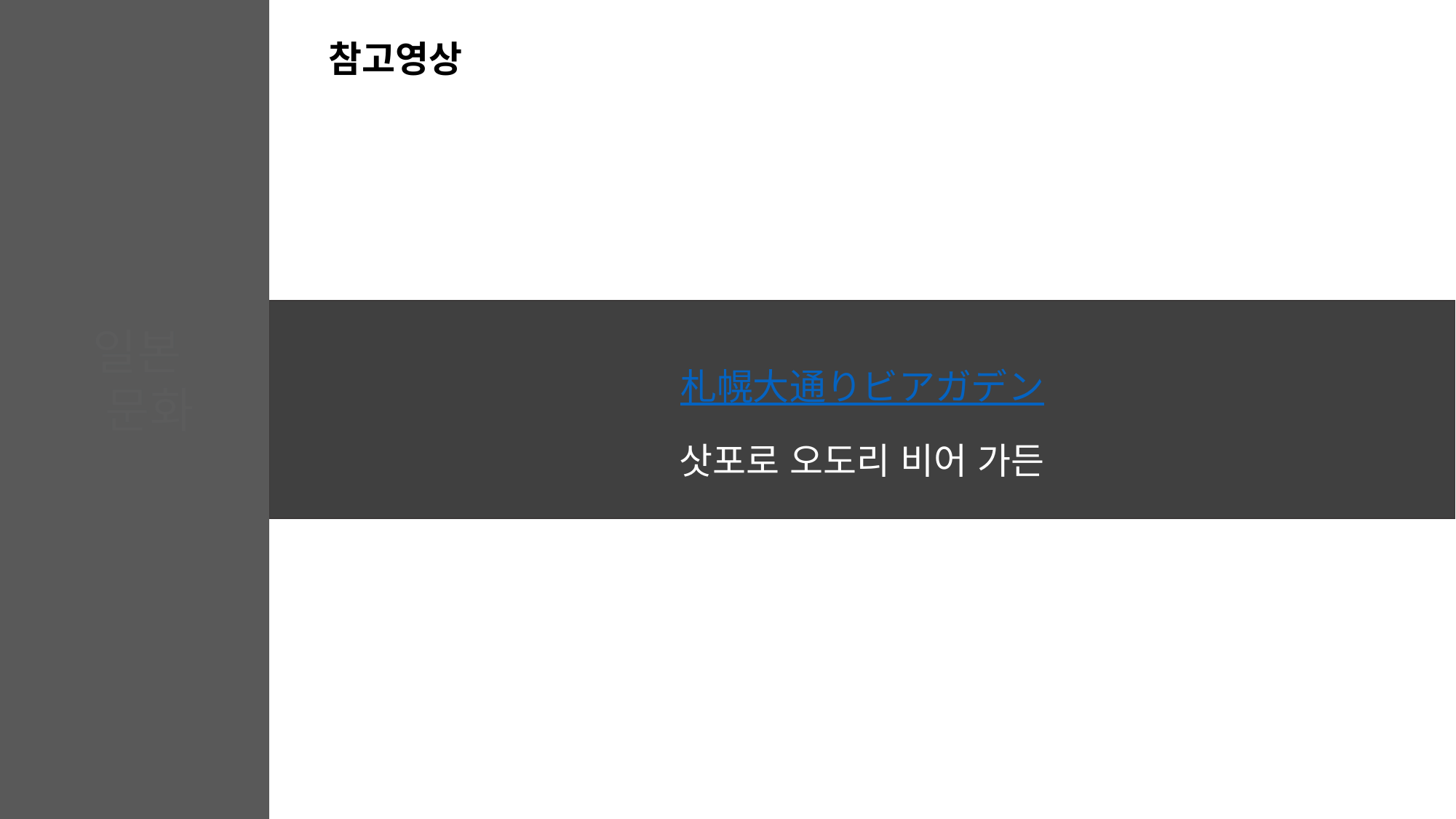

참고영상
札幌大通りビアガデン
삿포로 오도리 비어 가든
일본
 문화
# 삿포로 오도리 비어 가든